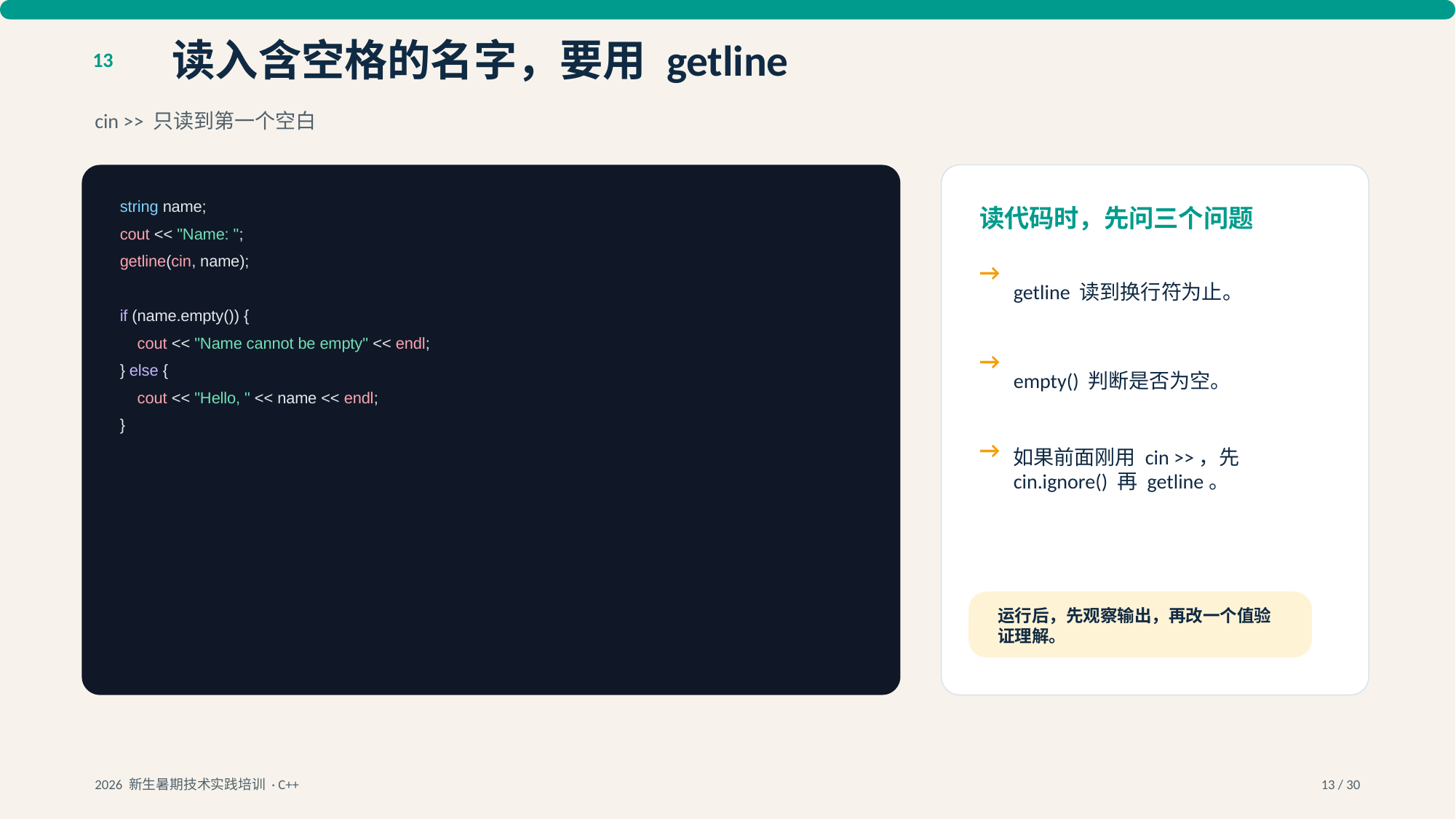

读入含空格的名字，要用 getline
13
cin >> 只读到第一个空白

string name;
读代码时，先问三个问题
cout << "Name: ";
getline(cin, name);
→
getline 读到换行符为止。

if (name.empty()) {
    cout << "Name cannot be empty" << endl;
→
empty() 判断是否为空。
} else {
    cout << "Hello, " << name << endl;
}
→
如果前面刚用 cin >>，先 cin.ignore() 再 getline。

运行后，先观察输出，再改一个值验证理解。
2026 新生暑期技术实践培训 · C++
13 / 30